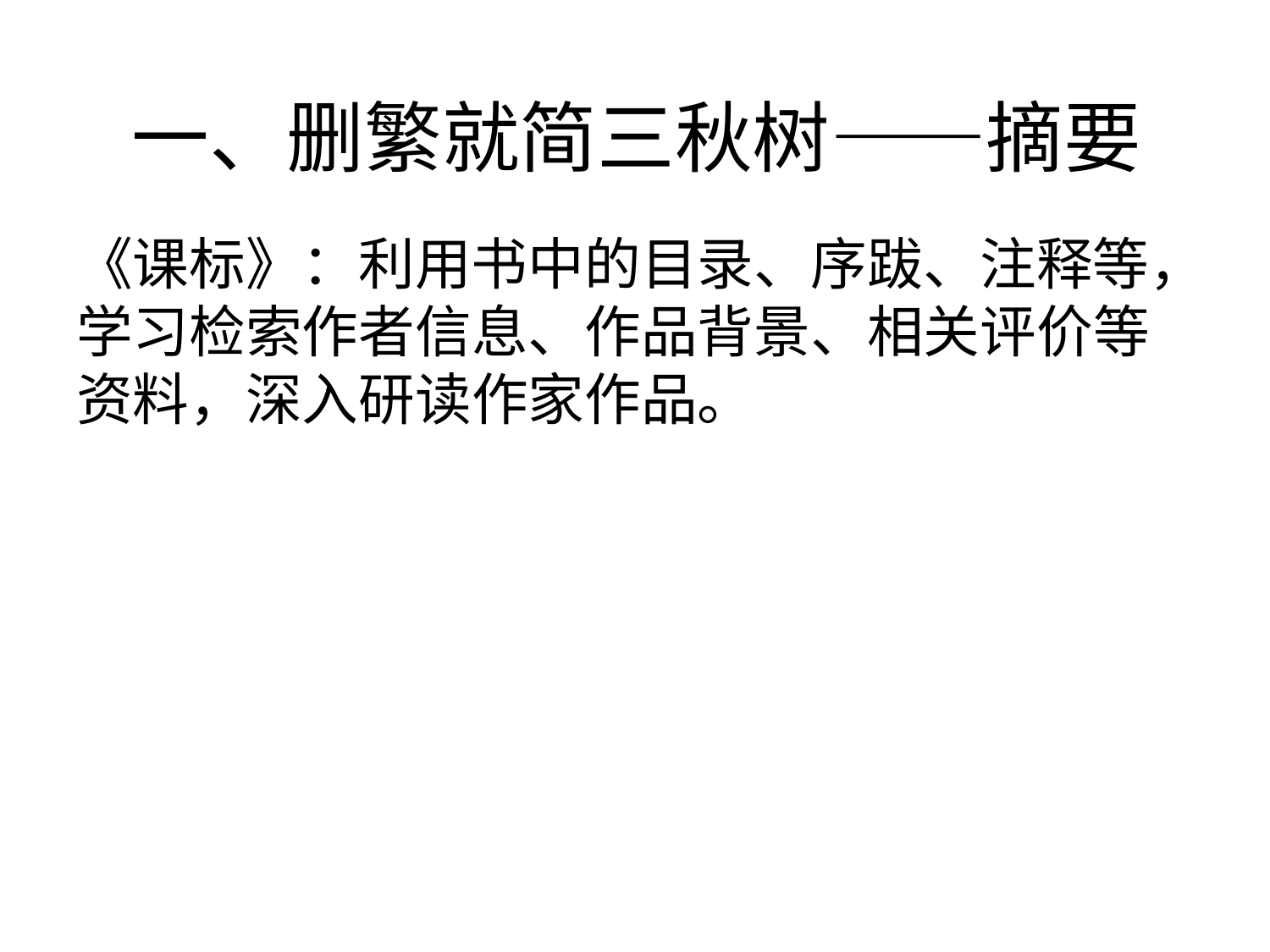

# 一、删繁就简三秋树——摘要
《课标》：利用书中的目录、序跋、注释等，学习检索作者信息、作品背景、相关评价等资料，深入研读作家作品。